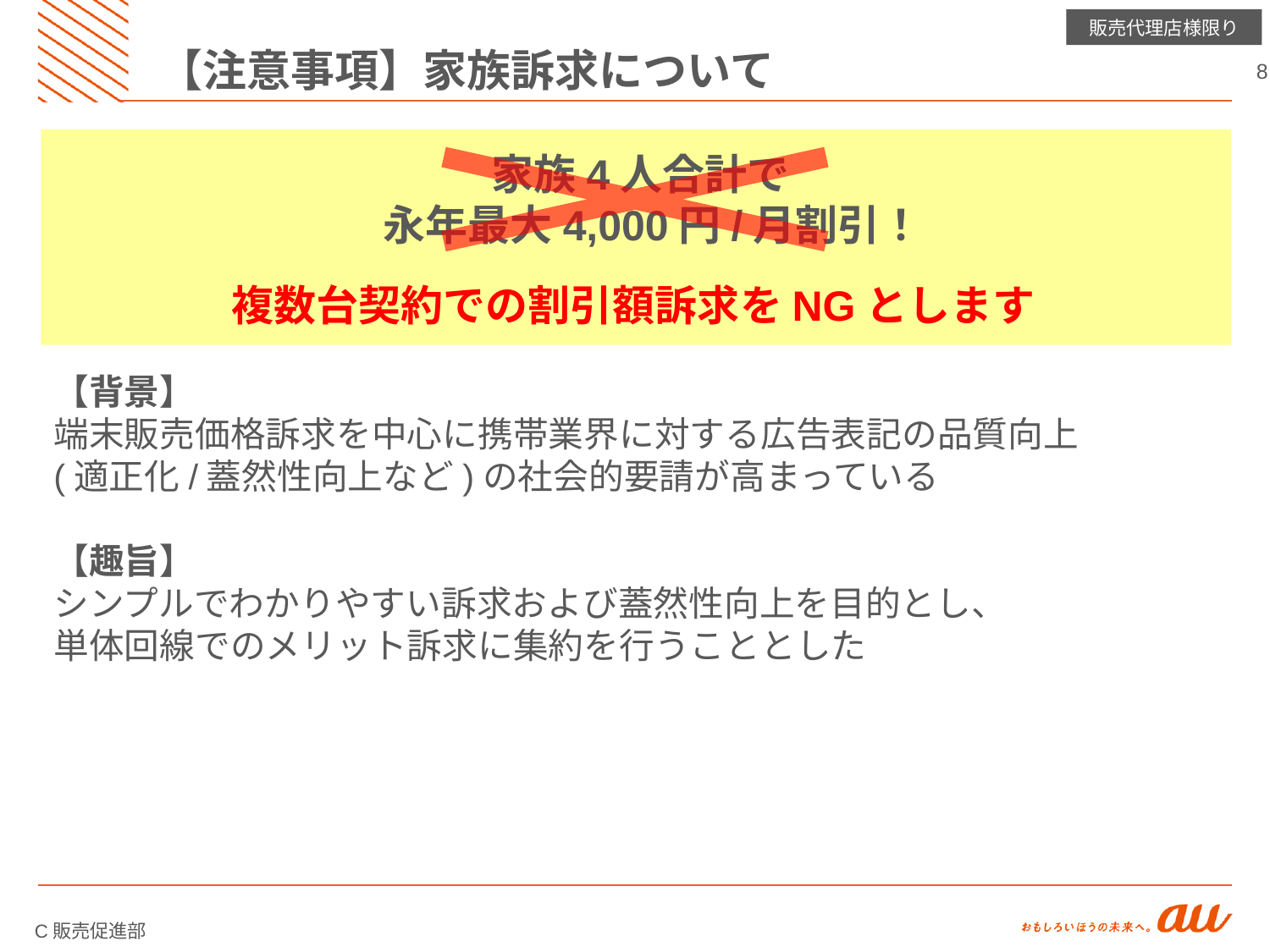

# 【注意事項】家族訴求について

家族4人合計で
永年最大4,000円/月割引！
複数台契約での割引額訴求をNGとします
【背景】
端末販売価格訴求を中心に携帯業界に対する広告表記の品質向上
(適正化/蓋然性向上など)の社会的要請が高まっている

【趣旨】
シンプルでわかりやすい訴求および蓋然性向上を目的とし、
単体回線でのメリット訴求に集約を行うこととした